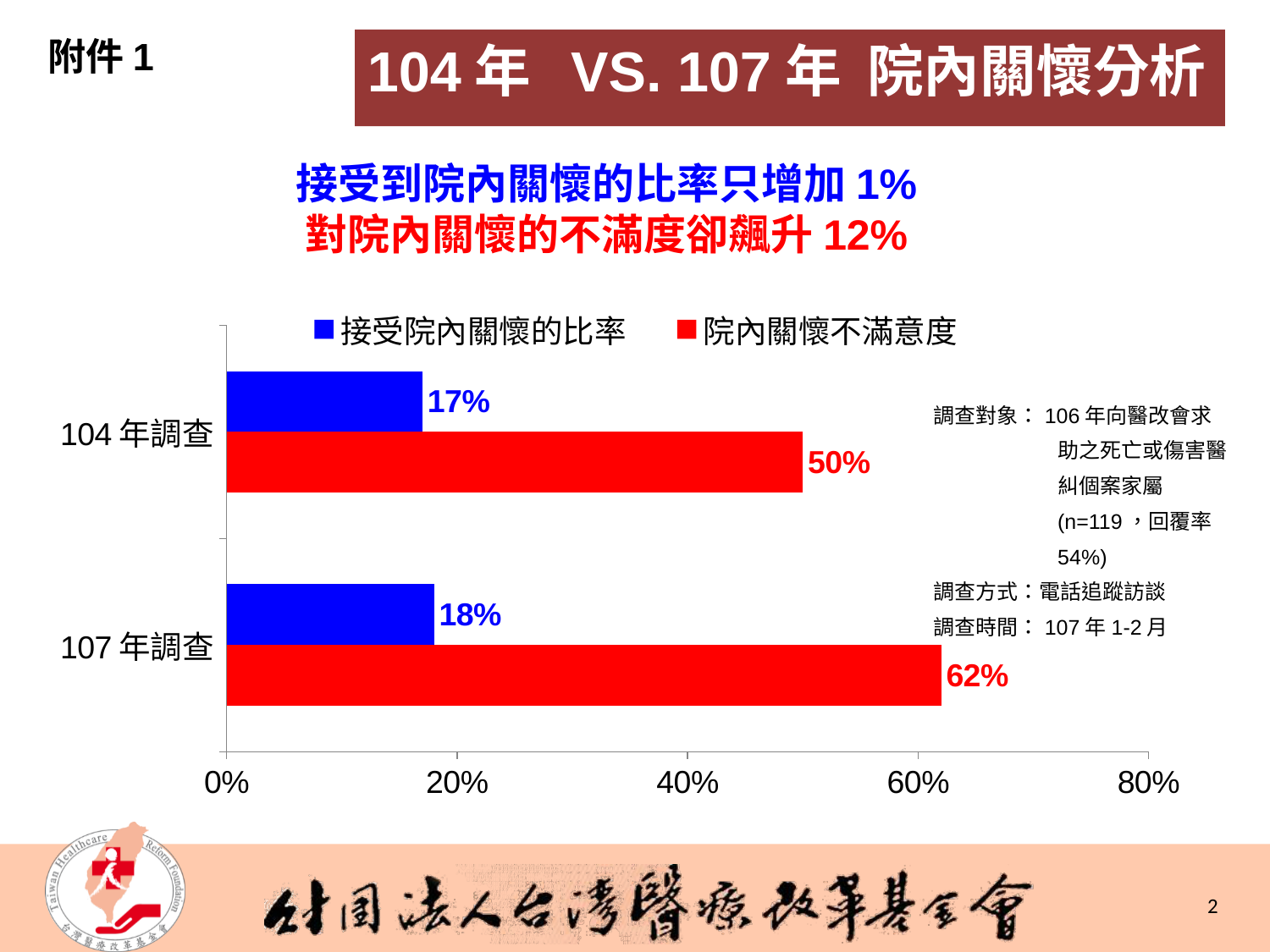

附件1
104年  VS. 107年  院內關懷分析
# 接受到院內關懷的比率只增加1% 對院內關懷的不滿度卻飆升12%

### Chart

| Category | 院內關懷不滿意度 | 接受院內關懷的比率 |
|---|---|---|
| 107年調查 | 0.62 | 0.18 |
| 104年調查 | 0.5 | 0.17 |
調查對象：106年向醫改會求助之死亡或傷害醫糾個案家屬(n=119，回覆率54%)
調查方式：電話追蹤訪談
調查時間：107年1-2月
2